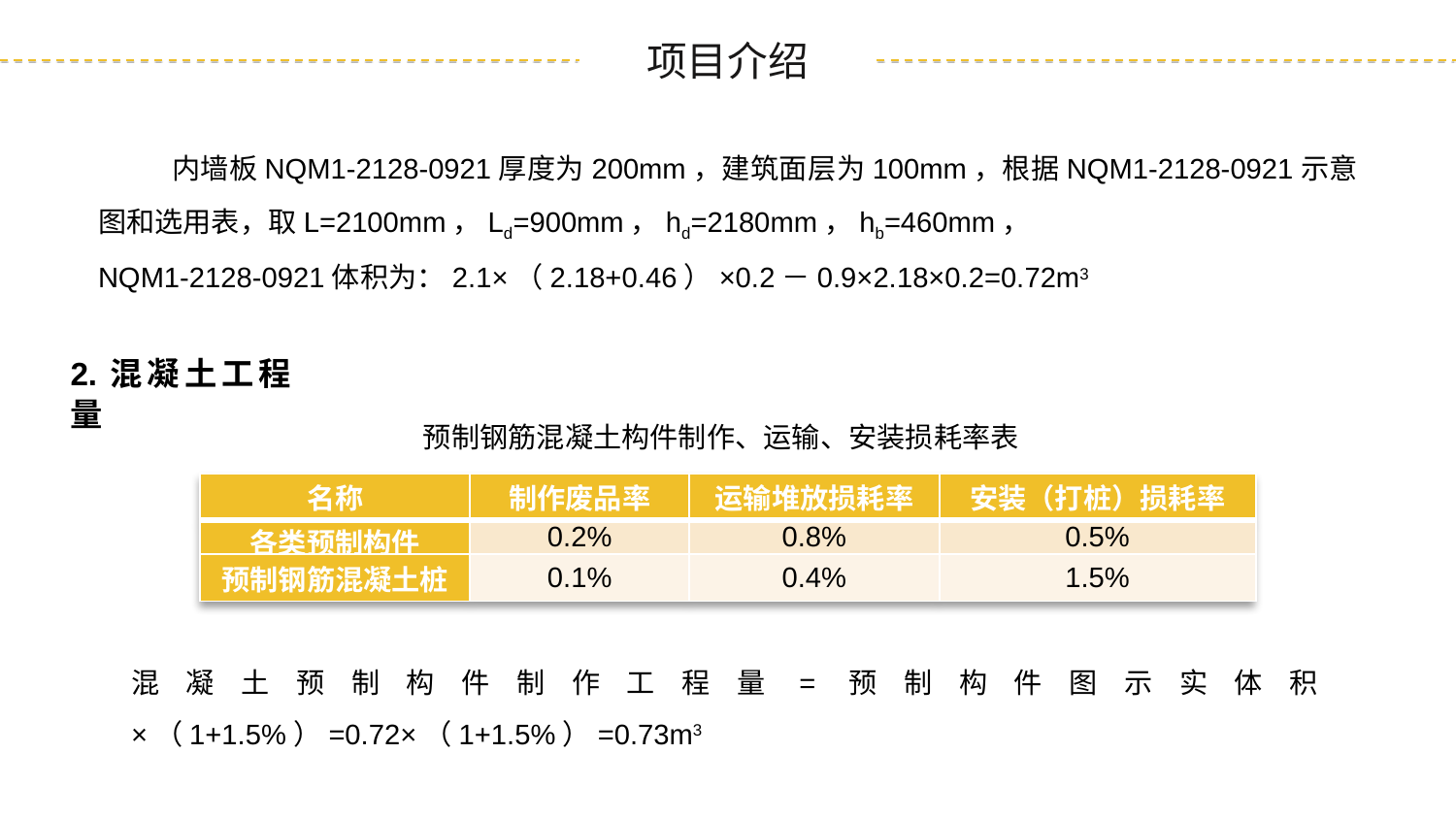

内墙板NQM1-2128-0921厚度为200mm，建筑面层为100mm，根据NQM1-2128-0921示意图和选用表，取L=2100mm，Ld=900mm，hd=2180mm，hb=460mm，
NQM1-2128-0921体积为：2.1×（2.18+0.46）×0.2－0.9×2.18×0.2=0.72m3
2.混凝土工程量
预制钢筋混凝土构件制作、运输、安装损耗率表
| 名称 | 制作废品率 | 运输堆放损耗率 | 安装（打桩）损耗率 |
| --- | --- | --- | --- |
| 各类预制构件 | 0.2% | 0.8% | 0.5% |
| 预制钢筋混凝土桩 | 0.1% | 0.4% | 1.5% |
混凝土预制构件制作工程量=预制构件图示实体积×（1+1.5%）=0.72×（1+1.5%）=0.73m3